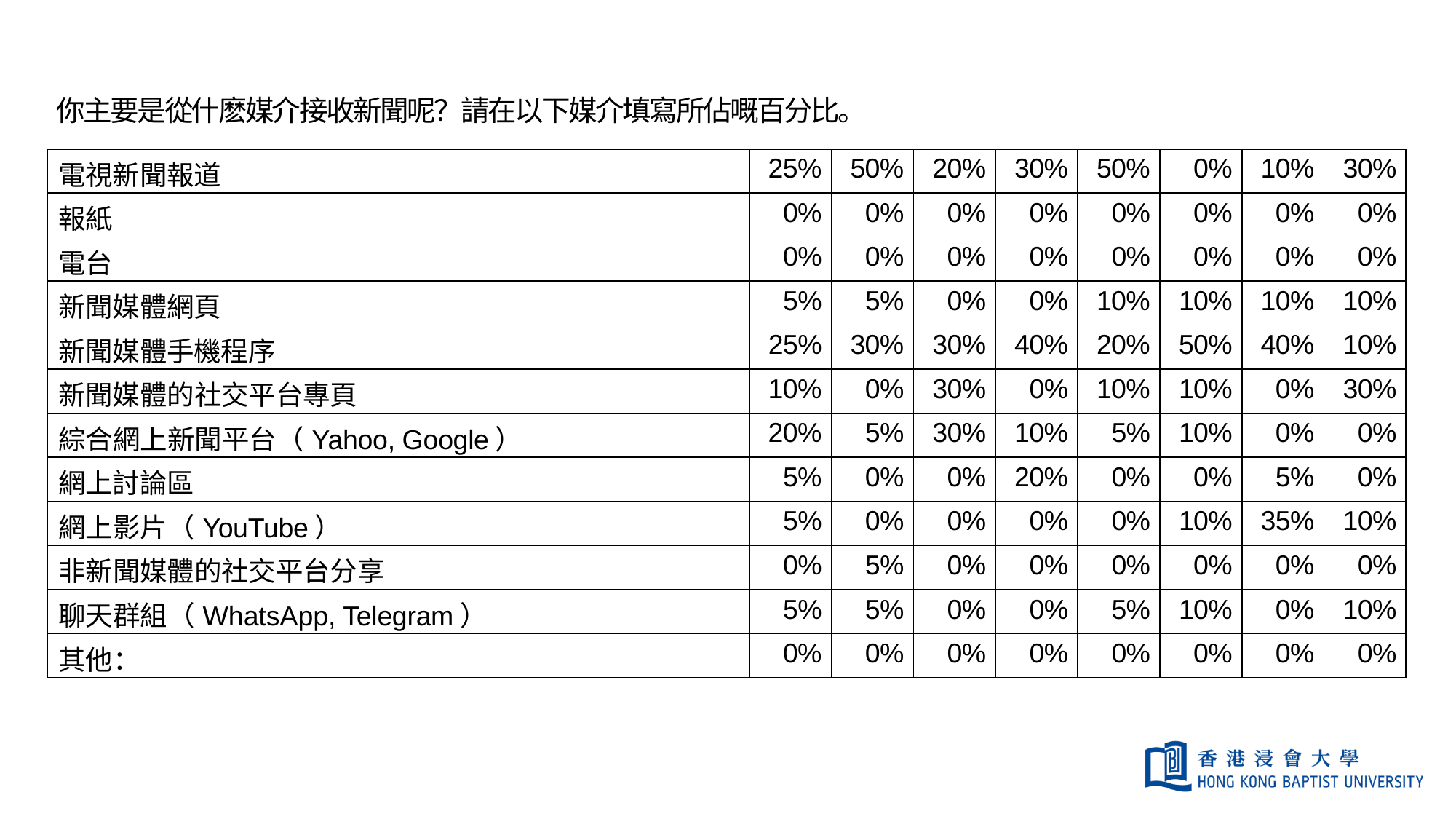

# 你主要是從什麽媒介接收新聞呢？請在以下媒介填寫所佔嘅百分比。
| 電視新聞報道 | 25% | 50% | 20% | 30% | 50% | 0% | 10% | 30% |
| --- | --- | --- | --- | --- | --- | --- | --- | --- |
| 報紙 | 0% | 0% | 0% | 0% | 0% | 0% | 0% | 0% |
| 電台 | 0% | 0% | 0% | 0% | 0% | 0% | 0% | 0% |
| 新聞媒體網頁 | 5% | 5% | 0% | 0% | 10% | 10% | 10% | 10% |
| 新聞媒體手機程序 | 25% | 30% | 30% | 40% | 20% | 50% | 40% | 10% |
| 新聞媒體的社交平台專頁 | 10% | 0% | 30% | 0% | 10% | 10% | 0% | 30% |
| 綜合網上新聞平台（Yahoo, Google） | 20% | 5% | 30% | 10% | 5% | 10% | 0% | 0% |
| 網上討論區 | 5% | 0% | 0% | 20% | 0% | 0% | 5% | 0% |
| 網上影片（YouTube） | 5% | 0% | 0% | 0% | 0% | 10% | 35% | 10% |
| 非新聞媒體的社交平台分享 | 0% | 5% | 0% | 0% | 0% | 0% | 0% | 0% |
| 聊天群組（WhatsApp, Telegram） | 5% | 5% | 0% | 0% | 5% | 10% | 0% | 10% |
| 其他： | 0% | 0% | 0% | 0% | 0% | 0% | 0% | 0% |